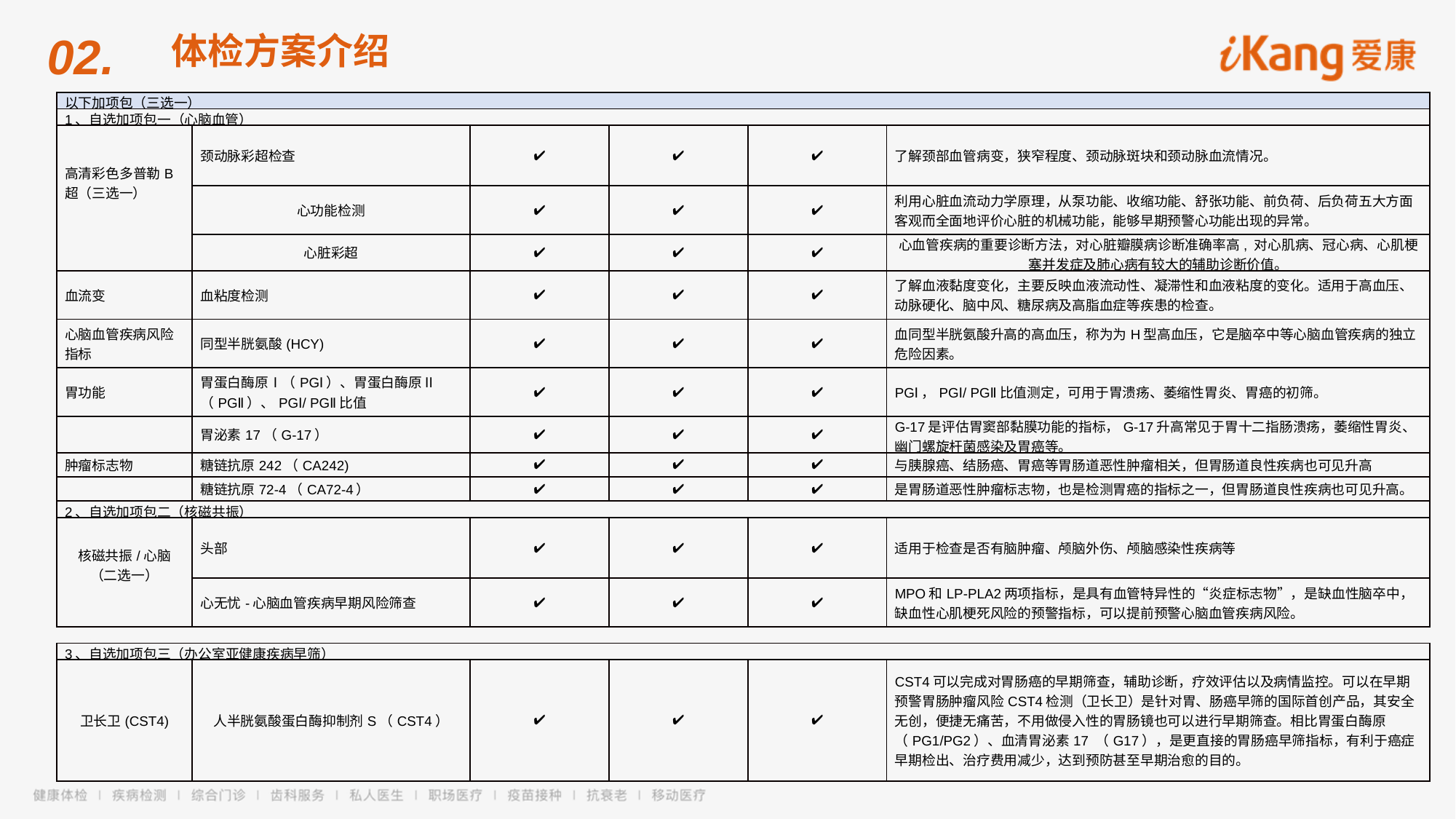

02.
体检方案介绍
| 以下加项包（三选一） |  |  |  |  |  |
| --- | --- | --- | --- | --- | --- |
| 1、自选加项包一（心脑血管） |  |  |  |  |  |
| 高清彩色多普勒B超（三选一） | 颈动脉彩超检查 | ✔ | ✔ | ✔ | 了解颈部血管病变，狭窄程度、颈动脉斑块和颈动脉血流情况。 |
|  | 心功能检测 | ✔ | ✔ | ✔ | 利用心脏血流动力学原理，从泵功能、收缩功能、舒张功能、前负荷、后负荷五大方面客观而全面地评价心脏的机械功能，能够早期预警心功能出现的异常。 |
|  | 心脏彩超 | ✔ | ✔ | ✔ | 心血管疾病的重要诊断方法，对心脏瓣膜病诊断准确率高, 对心肌病、冠心病、心肌梗塞并发症及肺心病有较大的辅助诊断价值。 |
| 血流变 | 血粘度检测 | ✔ | ✔ | ✔ | 了解血液黏度变化，主要反映血液流动性、凝滞性和血液粘度的变化。适用于高血压、动脉硬化、脑中风、糖尿病及高脂血症等疾患的检查。 |
| 心脑血管疾病风险指标 | 同型半胱氨酸(HCY) | ✔ | ✔ | ✔ | 血同型半胱氨酸升高的高血压，称为为H型高血压，它是脑卒中等心脑血管疾病的独立危险因素。 |
| 胃功能 | 胃蛋白酶原Ⅰ（PGⅠ）、胃蛋白酶原Ⅱ（PGⅡ）、PGⅠ/ PGⅡ比值 | ✔ | ✔ | ✔ | PGⅠ，PGⅠ/ PGⅡ比值测定，可用于胃溃疡、萎缩性胃炎、胃癌的初筛。 |
|  | 胃泌素17（G-17） | ✔ | ✔ | ✔ | G-17是评估胃窦部黏膜功能的指标，G-17升高常见于胃十二指肠溃疡，萎缩性胃炎、幽门螺旋杆菌感染及胃癌等。 |
| 肿瘤标志物 | 糖链抗原242（CA242) | ✔ | ✔ | ✔ | 与胰腺癌、结肠癌、胃癌等胃肠道恶性肿瘤相关，但胃肠道良性疾病也可见升高 |
|  | 糖链抗原72-4（CA72-4） | ✔ | ✔ | ✔ | 是胃肠道恶性肿瘤标志物，也是检测胃癌的指标之一，但胃肠道良性疾病也可见升高。 |
| 2、自选加项包二（核磁共振） |  |  |  |  |  |
| 核磁共振/心脑（二选一） | 头部 | ✔ | ✔ | ✔ | 适用于检查是否有脑肿瘤、颅脑外伤、颅脑感染性疾病等 |
|  | 心无忧-心脑血管疾病早期风险筛查 | ✔ | ✔ | ✔ | MPO和LP-PLA2两项指标，是具有血管特异性的“炎症标志物”，是缺血性脑卒中，缺血性心肌梗死风险的预警指标，可以提前预警心脑血管疾病风险。 |
|  |  |  |  |  |  |
| 3、自选加项包三（办公室亚健康疾病早筛） |  |  |  |  |  |
| 卫长卫(CST4) | 人半胱氨酸蛋白酶抑制剂S（CST4） | ✔ | ✔ | ✔ | CST4可以完成对胃肠癌的早期筛查，辅助诊断，疗效评估以及病情监控。可以在早期预警胃肠肿瘤风险CST4检测（卫长卫）是针对胃、肠癌早筛的国际首创产品，其安全无创，便捷无痛苦，不用做侵入性的胃肠镜也可以进行早期筛查。相比胃蛋白酶原（PG1/PG2）、血清胃泌素17 （G17），是更直接的胃肠癌早筛指标，有利于癌症早期检出、治疗费用减少，达到预防甚至早期治愈的目的。 |